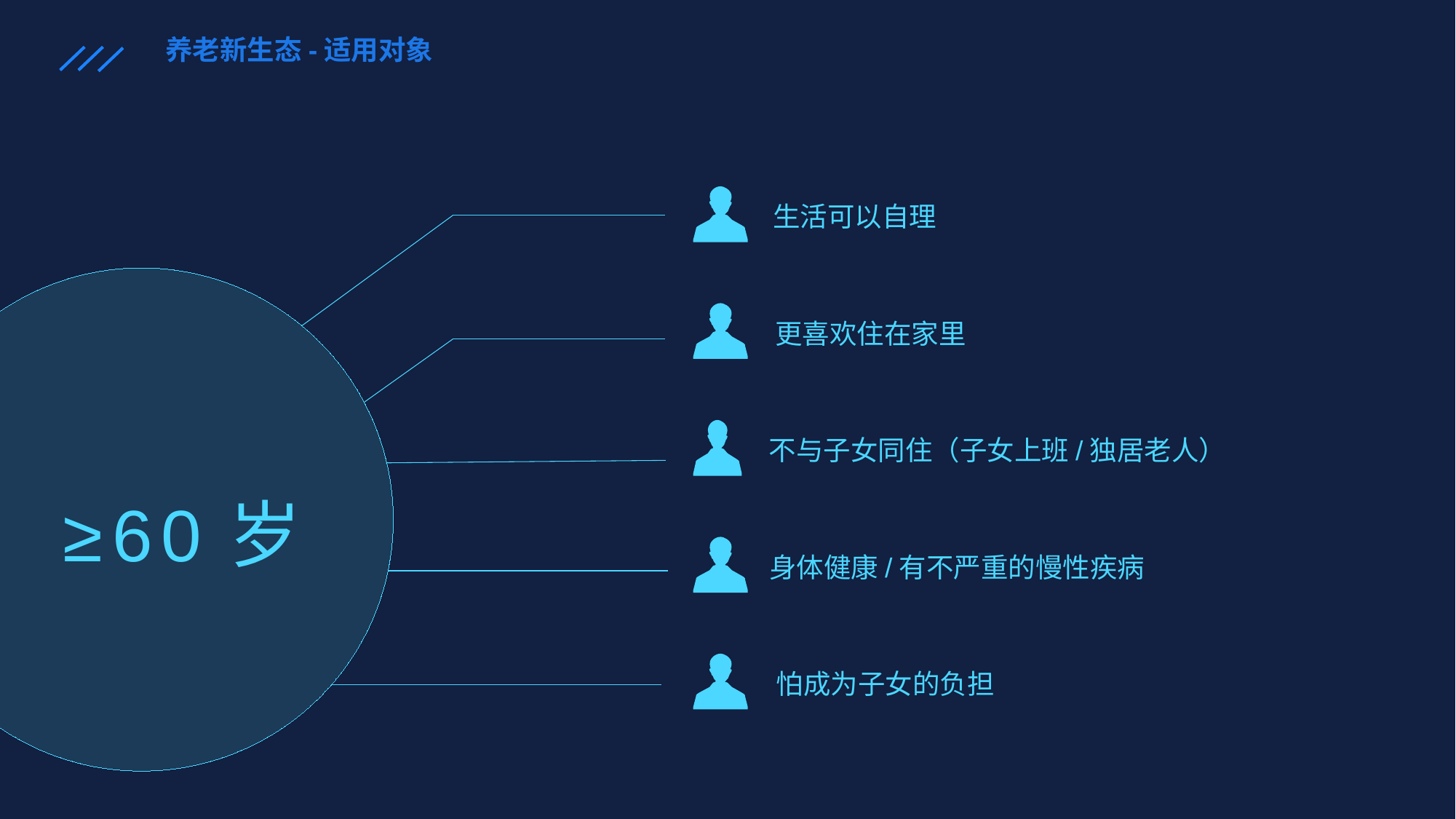

养老新生态-适用对象

生活可以自理

更喜欢住在家里

不与子女同住（子女上班/独居老人）
≥60岁

身体健康/有不严重的慢性疾病

怕成为子女的负担